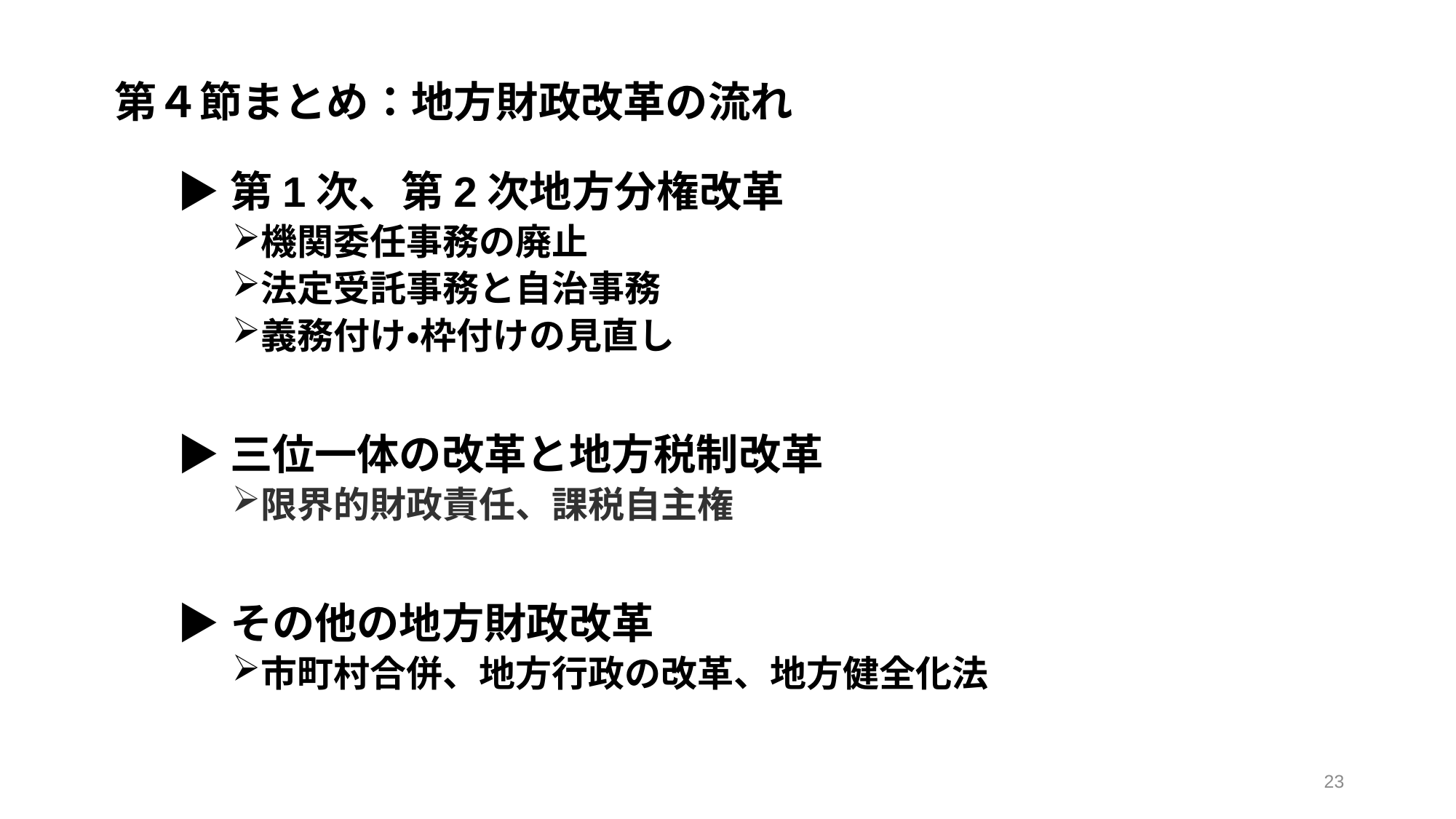

第４節まとめ：地方財政改革の流れ
▶第1次、第2次地方分権改革
機関委任事務の廃止
法定受託事務と自治事務
義務付け・枠付けの見直し

▶︎三位一体の改革と地方税制改革
限界的財政責任、課税自主権

▶︎その他の地方財政改革
市町村合併、地方行政の改革、地方健全化法

23